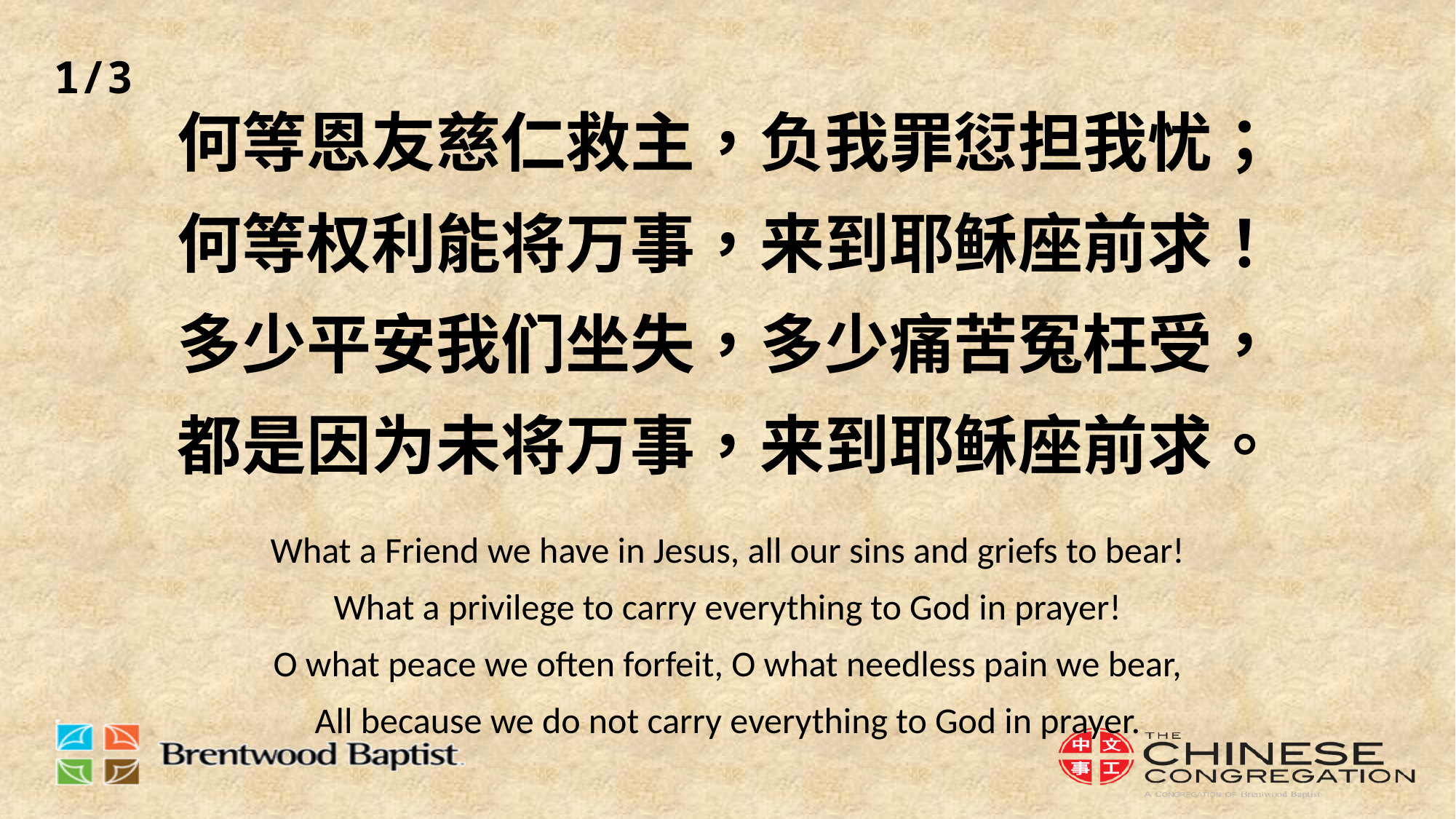

1/3
# 何等恩友慈仁救主，负我罪愆担我忧； 何等权利能将万事，来到耶稣座前求！ 多少平安我们坐失，多少痛苦冤枉受， 都是因为未将万事，来到耶稣座前求。 What a Friend we have in Jesus, all our sins and griefs to bear! What a privilege to carry everything to God in prayer! O what peace we often forfeit, O what needless pain we bear, All because we do not carry everything to God in prayer.